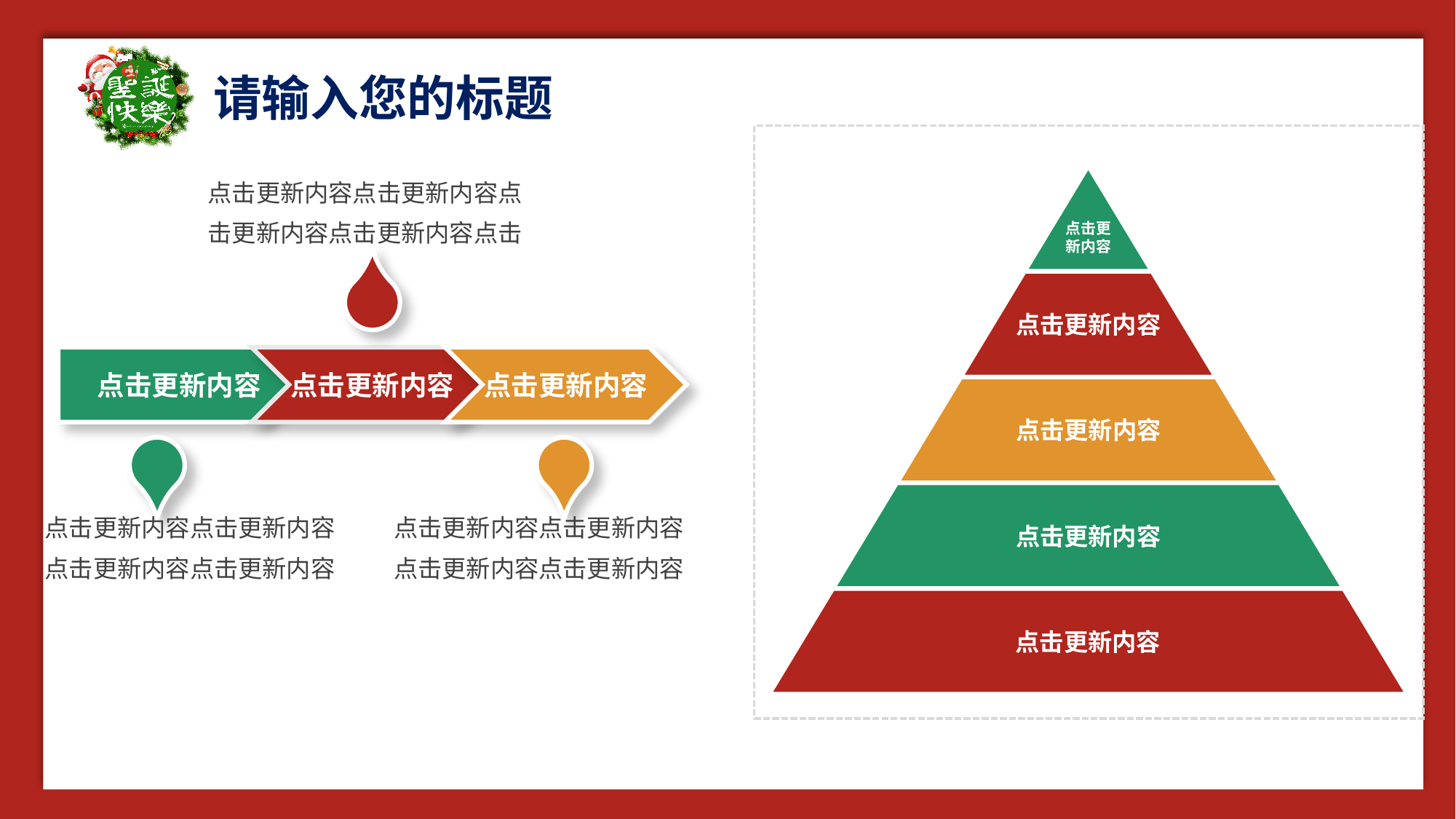

点击更新内容点击更新内容点击更新内容点击更新内容点击

点击更
新内容
点击更新内容

点击更新内容
点击更新内容
点击更新内容
点击更新内容

点击更新内容
点击更新内容点击更新内容点击更新内容点击更新内容
点击更新内容点击更新内容点击更新内容点击更新内容
点击更新内容
20